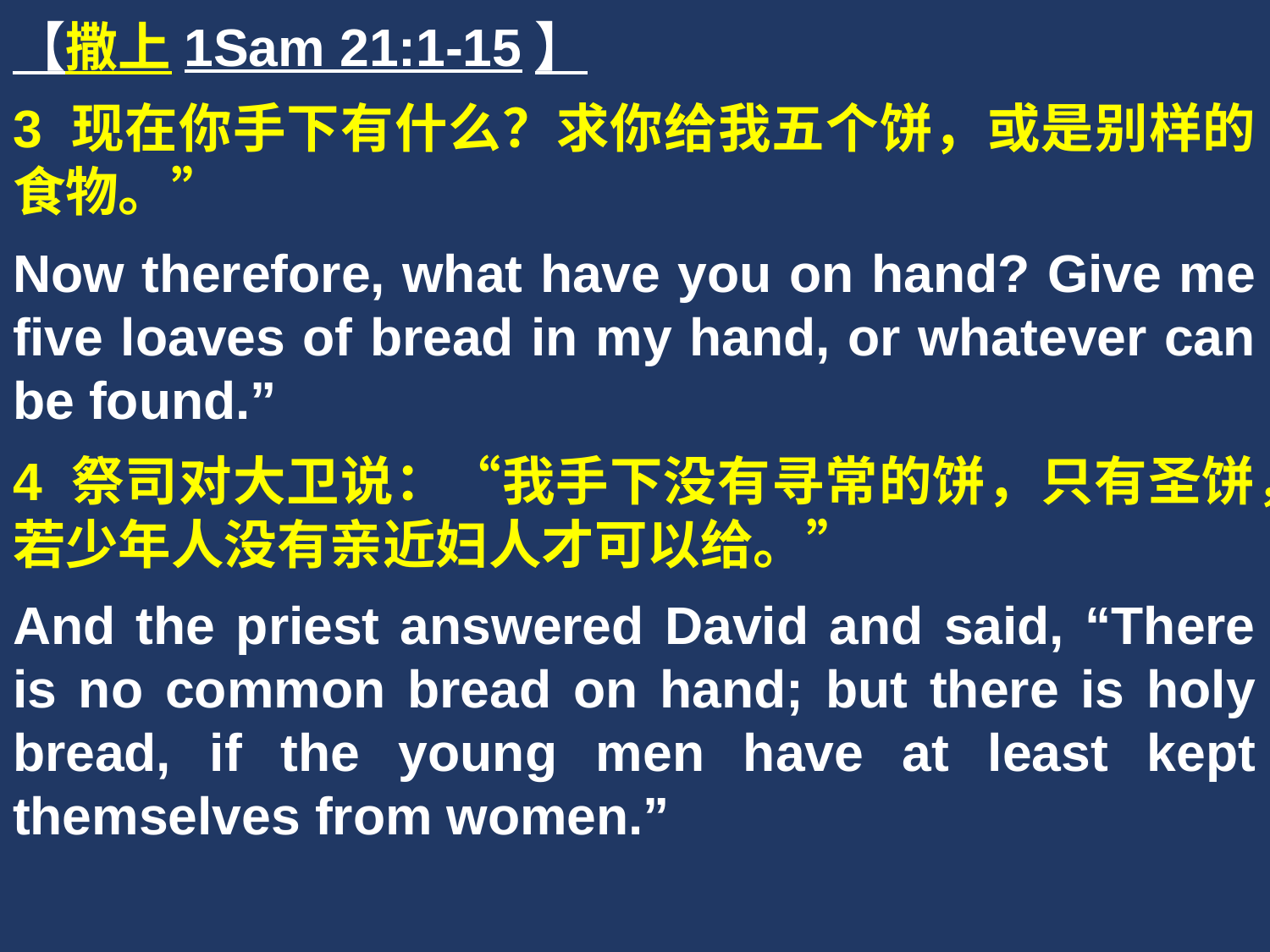

【撒上1Sam 21:1-15】
3 现在你手下有什么？求你给我五个饼，或是别样的食物。”
Now therefore, what have you on hand? Give me five loaves of bread in my hand, or whatever can be found.”
4 祭司对大卫说：“我手下没有寻常的饼，只有圣饼，若少年人没有亲近妇人才可以给。”
And the priest answered David and said, “There is no common bread on hand; but there is holy bread, if the young men have at least kept themselves from women.”